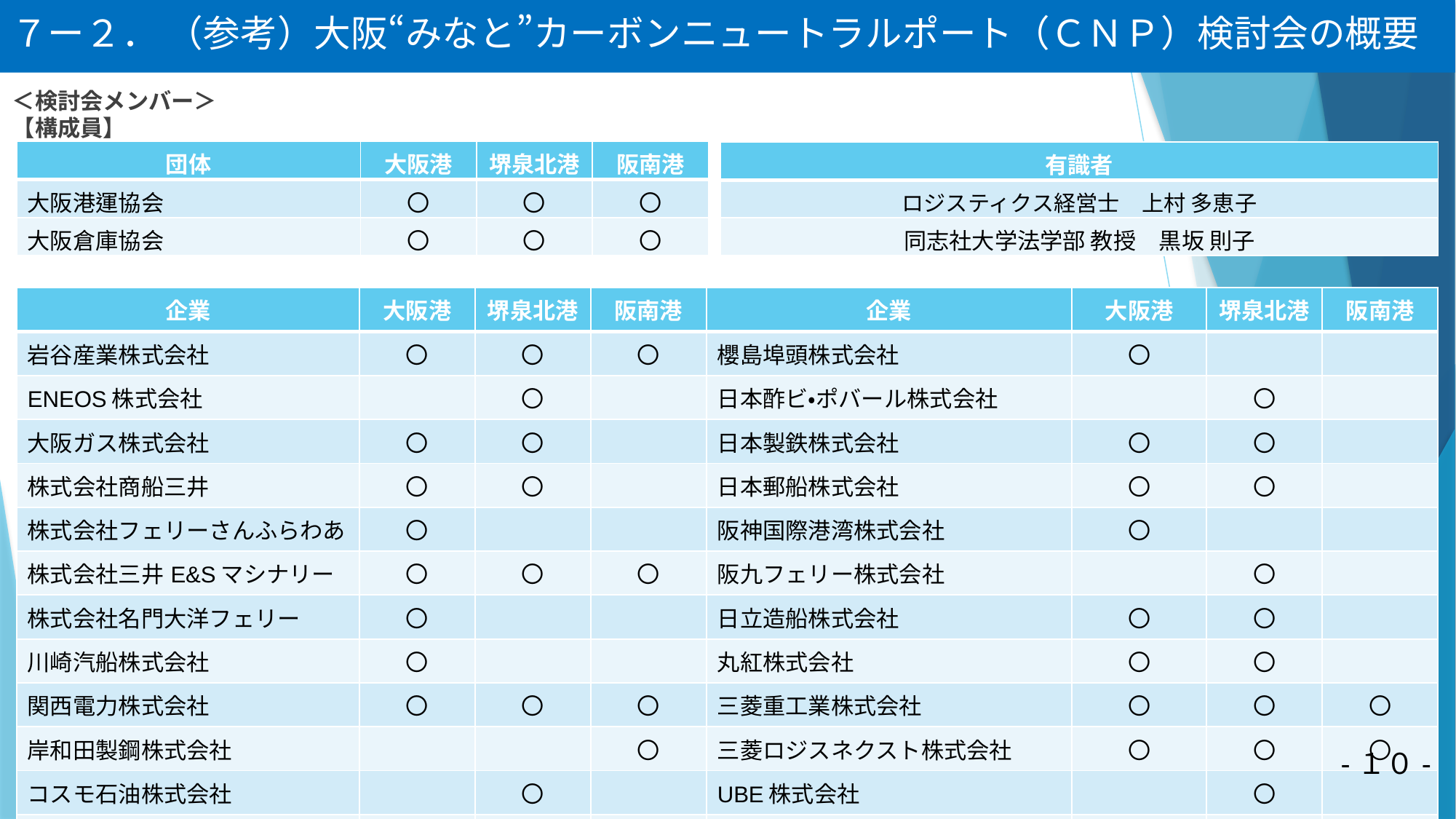

７ー２． （参考）大阪“みなと”カーボンニュートラルポート（ＣＮＰ）検討会の概要
＜検討会メンバー＞
【構成員】

| 団体 | 大阪港 | 堺泉北港 | 阪南港 |
| --- | --- | --- | --- |
| 大阪港運協会 | 〇 | 〇 | 〇 |
| 大阪倉庫協会 | 〇 | 〇 | 〇 |
| 有識者 |
| --- |
| ロジスティクス経営士　上村 多恵子 |
| 同志社大学法学部 教授　黒坂 則子 |
| 企業 | 大阪港 | 堺泉北港 | 阪南港 | 企業 | 大阪港 | 堺泉北港 | 阪南港 |
| --- | --- | --- | --- | --- | --- | --- | --- |
| 岩谷産業株式会社 | 〇 | 〇 | 〇 | 櫻島埠頭株式会社 | 〇 |  |  |
| ENEOS株式会社 |  | 〇 |  | 日本酢ビ・ポバール株式会社 |  | 〇 |  |
| 大阪ガス株式会社 | 〇 | 〇 |  | 日本製鉄株式会社 | 〇 | 〇 |  |
| 株式会社商船三井 | 〇 | 〇 |  | 日本郵船株式会社 | 〇 | 〇 |  |
| 株式会社フェリーさんふらわあ | 〇 |  |  | 阪神国際港湾株式会社 | 〇 |  |  |
| 株式会社三井E&Sマシナリー | 〇 | 〇 | 〇 | 阪九フェリー株式会社 |  | 〇 |  |
| 株式会社名門大洋フェリー | 〇 |  |  | 日立造船株式会社 | 〇 | 〇 |  |
| 川崎汽船株式会社 | 〇 |  |  | 丸紅株式会社 | 〇 | 〇 |  |
| 関西電力株式会社 | 〇 | 〇 | 〇 | 三菱重工業株式会社 | 〇 | 〇 | 〇 |
| 岸和田製鋼株式会社 |  |  | 〇 | 三菱ロジスネクスト株式会社 | 〇 | 〇 | 〇 |
| コスモ石油株式会社 |  | 〇 |  | UBE株式会社 |  | 〇 |  |
| 堺泉北埠頭株式会社 |  | 〇 | 〇 | 夢洲コンテナターミナル株式会社 | 〇 |  |  |
-１０-